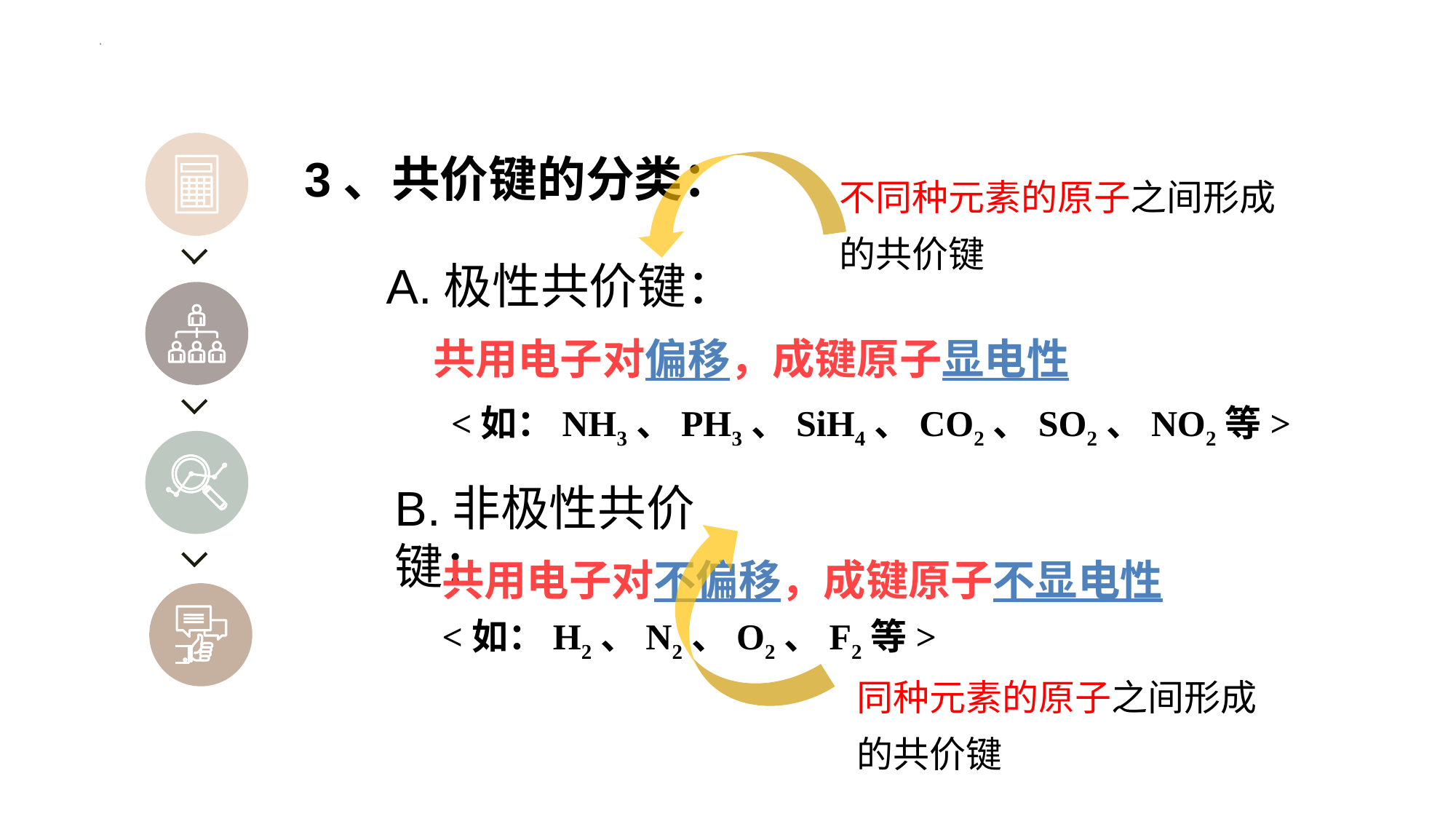

3、共价键的分类：

不同种元素的原子之间形成的共价键
A.极性共价键：
共用电子对偏移，成键原子显电性
 <如：NH3、PH3、SiH4、CO2、SO2、NO2等>

B.非极性共价键：
共用电子对不偏移，成键原子不显电性

<如：H2、N2、O2、F2等>
同种元素的原子之间形成的共价键